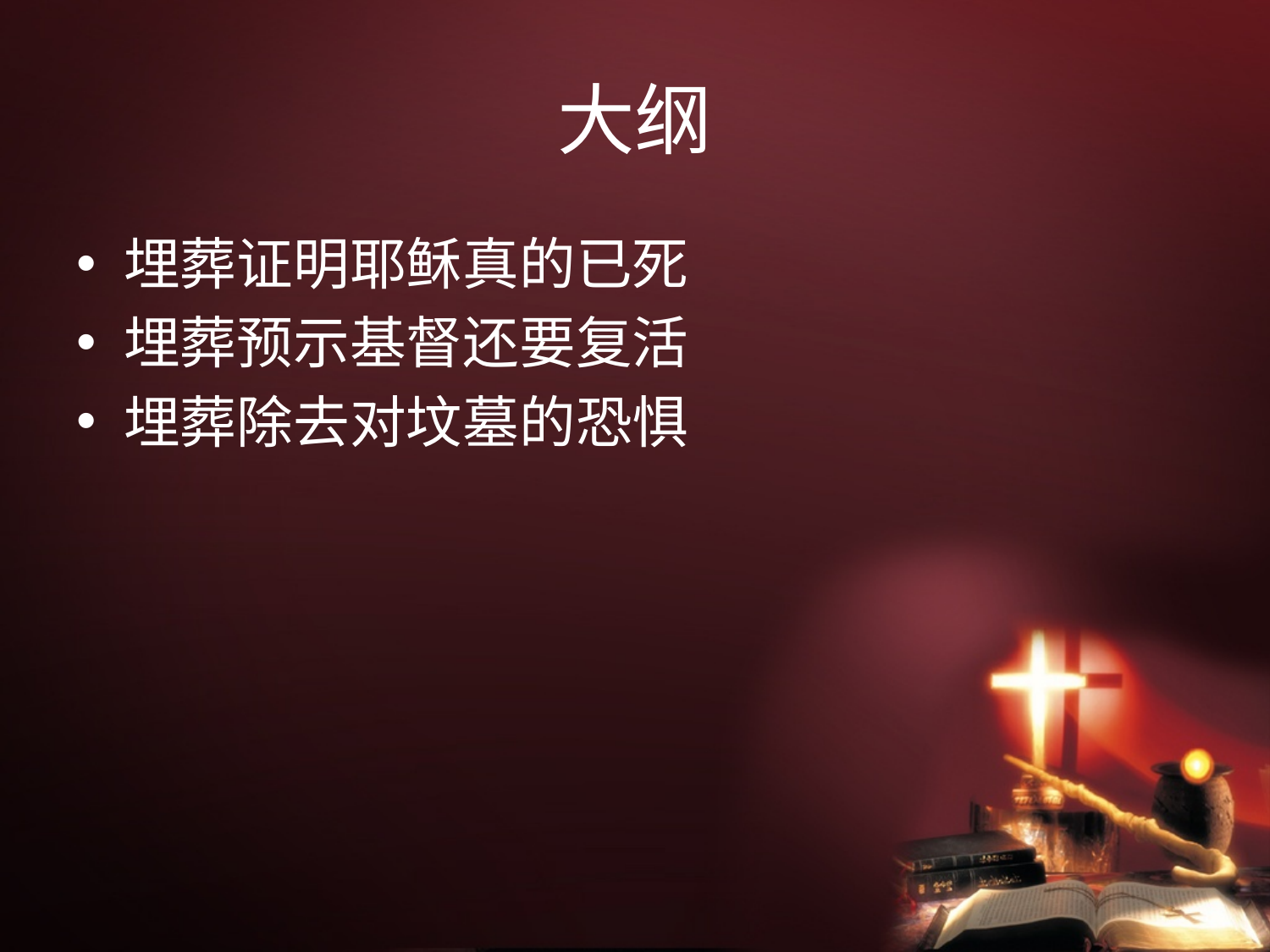

# 大纲
埋葬证明耶稣真的已死
埋葬预示基督还要复活
埋葬除去对坟墓的恐惧